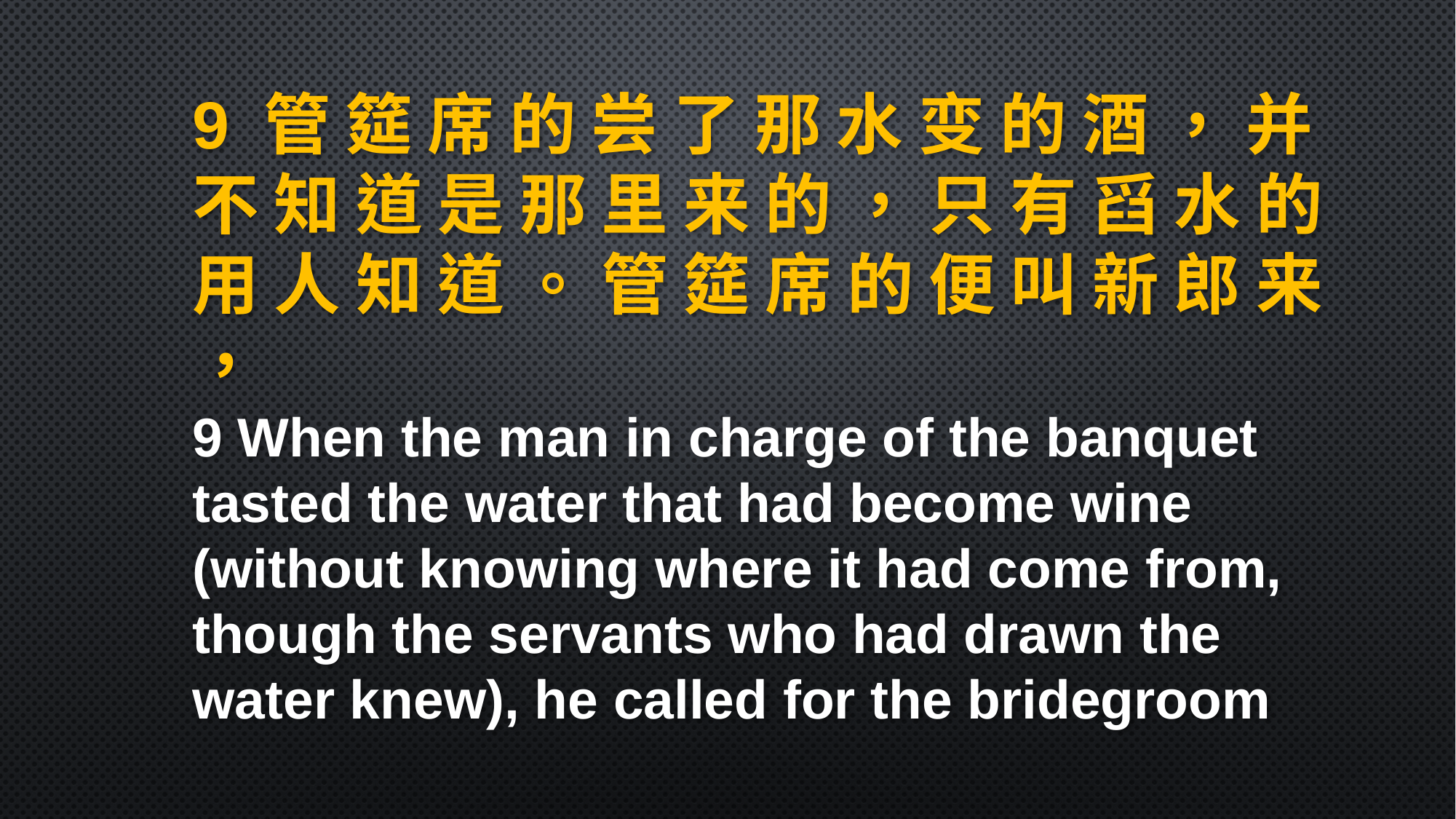

9 管 筵 席 的 尝 了 那 水 变 的 酒 ， 并 不 知 道 是 那 里 来 的 ， 只 有 舀 水 的 用 人 知 道 。 管 筵 席 的 便 叫 新 郎 来 ，
9 When the man in charge of the banquet tasted the water that had become wine (without knowing where it had come from, though the servants who had drawn the water knew), he called for the bridegroom